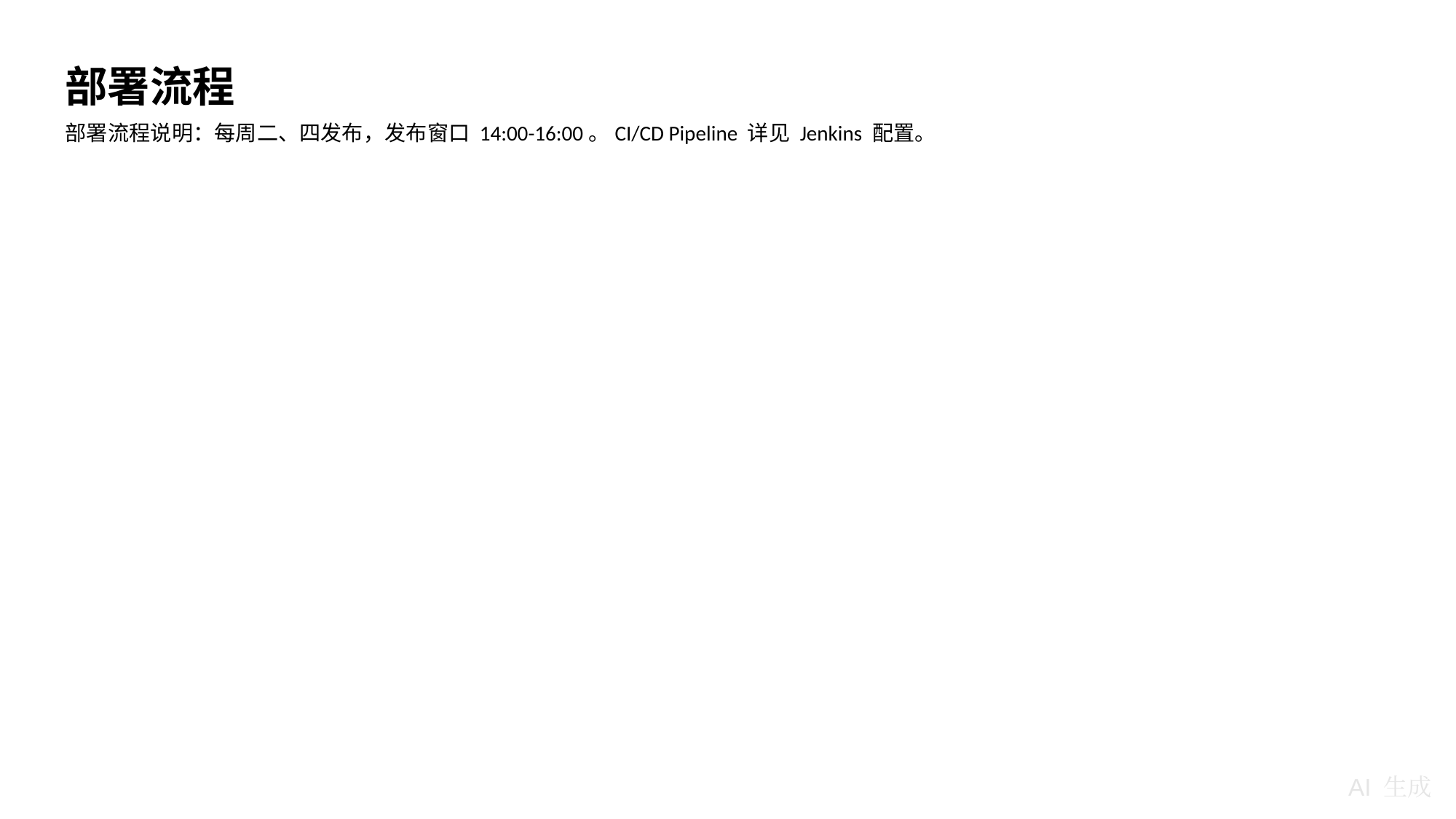

部署流程
部署流程说明：每周二、四发布，发布窗口 14:00-16:00。CI/CD Pipeline 详见 Jenkins 配置。
AI 生成